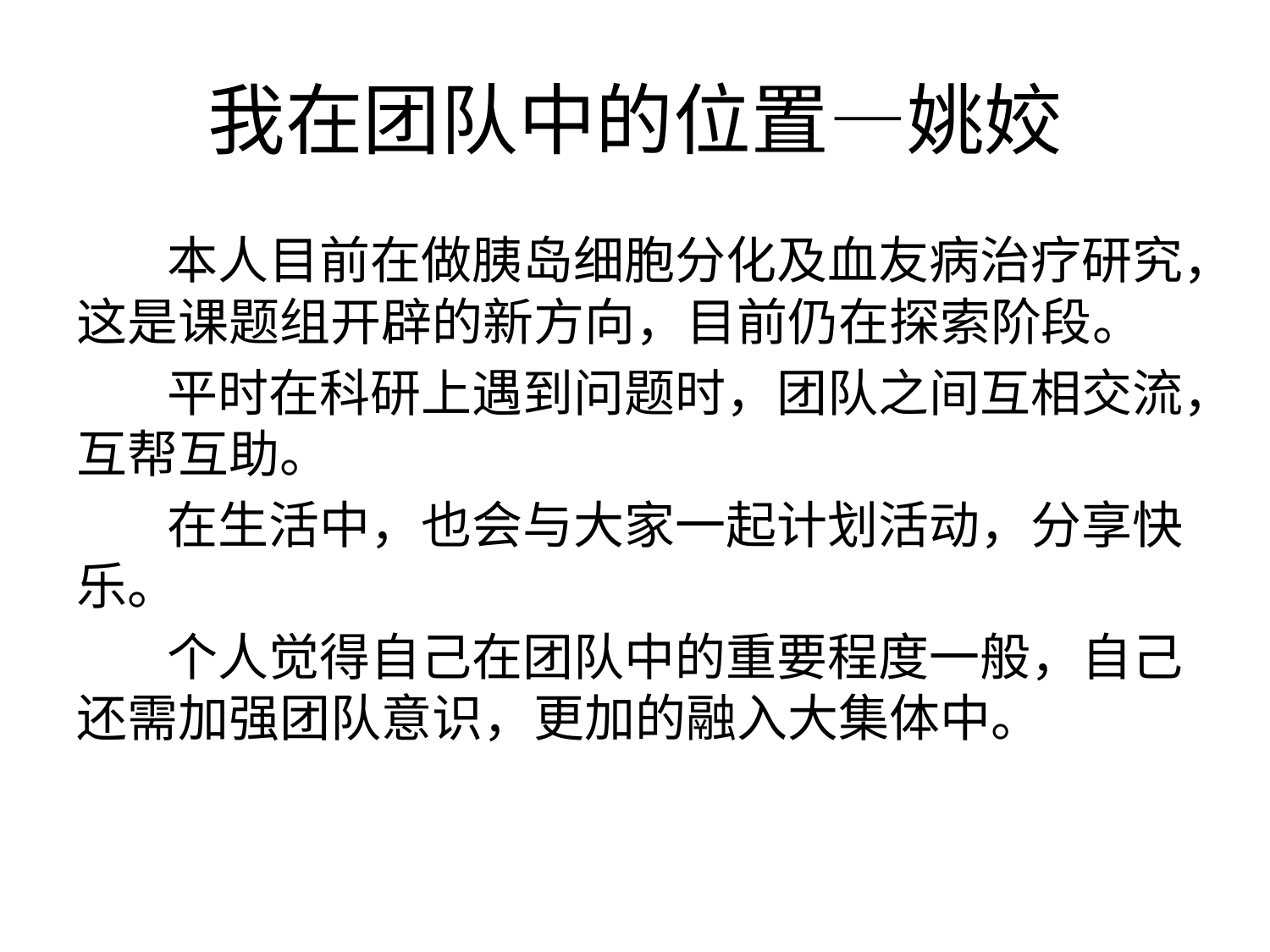

# 我在团队中的位置—姚姣
       本人目前在做胰岛细胞分化及血友病治疗研究，这是课题组开辟的新方向，目前仍在探索阶段。
       平时在科研上遇到问题时，团队之间互相交流，互帮互助。
       在生活中，也会与大家一起计划活动，分享快乐。
       个人觉得自己在团队中的重要程度一般，自己还需加强团队意识，更加的融入大集体中。